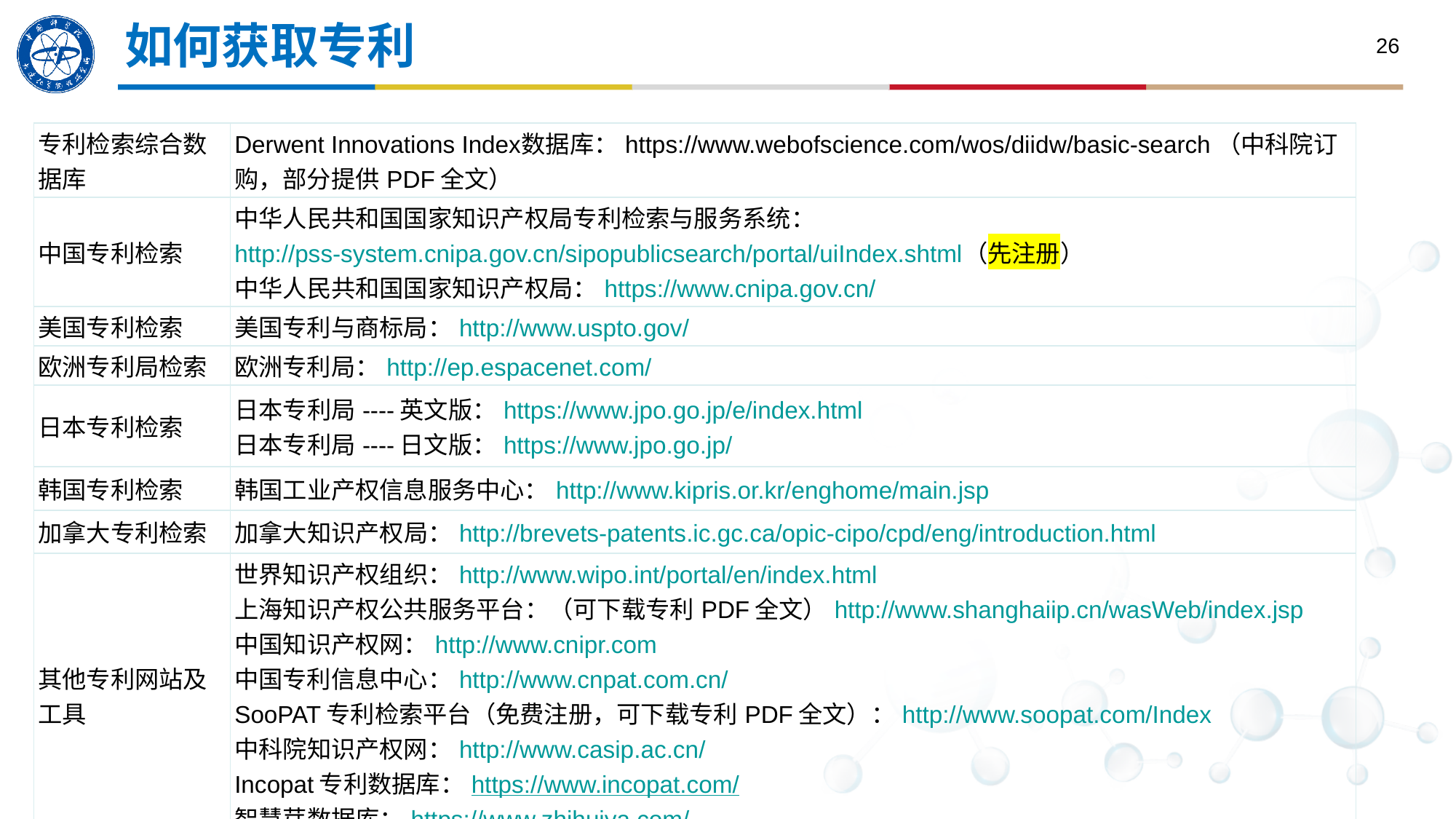

如何获取专利
26
| 专利检索综合数据库 | Derwent Innovations Index数据库：https://www.webofscience.com/wos/diidw/basic-search（中科院订购，部分提供PDF全文） |
| --- | --- |
| 中国专利检索 | 中华人民共和国国家知识产权局专利检索与服务系统：http://pss-system.cnipa.gov.cn/sipopublicsearch/portal/uiIndex.shtml（先注册） 中华人民共和国国家知识产权局：https://www.cnipa.gov.cn/ |
| 美国专利检索 | 美国专利与商标局：http://www.uspto.gov/ |
| 欧洲专利局检索 | 欧洲专利局：http://ep.espacenet.com/ |
| 日本专利检索 | 日本专利局----英文版：https://www.jpo.go.jp/e/index.html 日本专利局----日文版：https://www.jpo.go.jp/ |
| 韩国专利检索 | 韩国工业产权信息服务中心：http://www.kipris.or.kr/enghome/main.jsp |
| 加拿大专利检索 | 加拿大知识产权局：http://brevets-patents.ic.gc.ca/opic-cipo/cpd/eng/introduction.html |
| 其他专利网站及工具 | 世界知识产权组织：http://www.wipo.int/portal/en/index.html 上海知识产权公共服务平台：（可下载专利PDF全文）http://www.shanghaiip.cn/wasWeb/index.jsp 中国知识产权网：http://www.cnipr.com 中国专利信息中心：http://www.cnpat.com.cn/ SooPAT专利检索平台（免费注册，可下载专利PDF全文）：http://www.soopat.com/Index 中科院知识产权网：http://www.casip.ac.cn/ Incopat专利数据库：https://www.incopat.com/ 智慧芽数据库：https://www.zhihuiya.com/ |